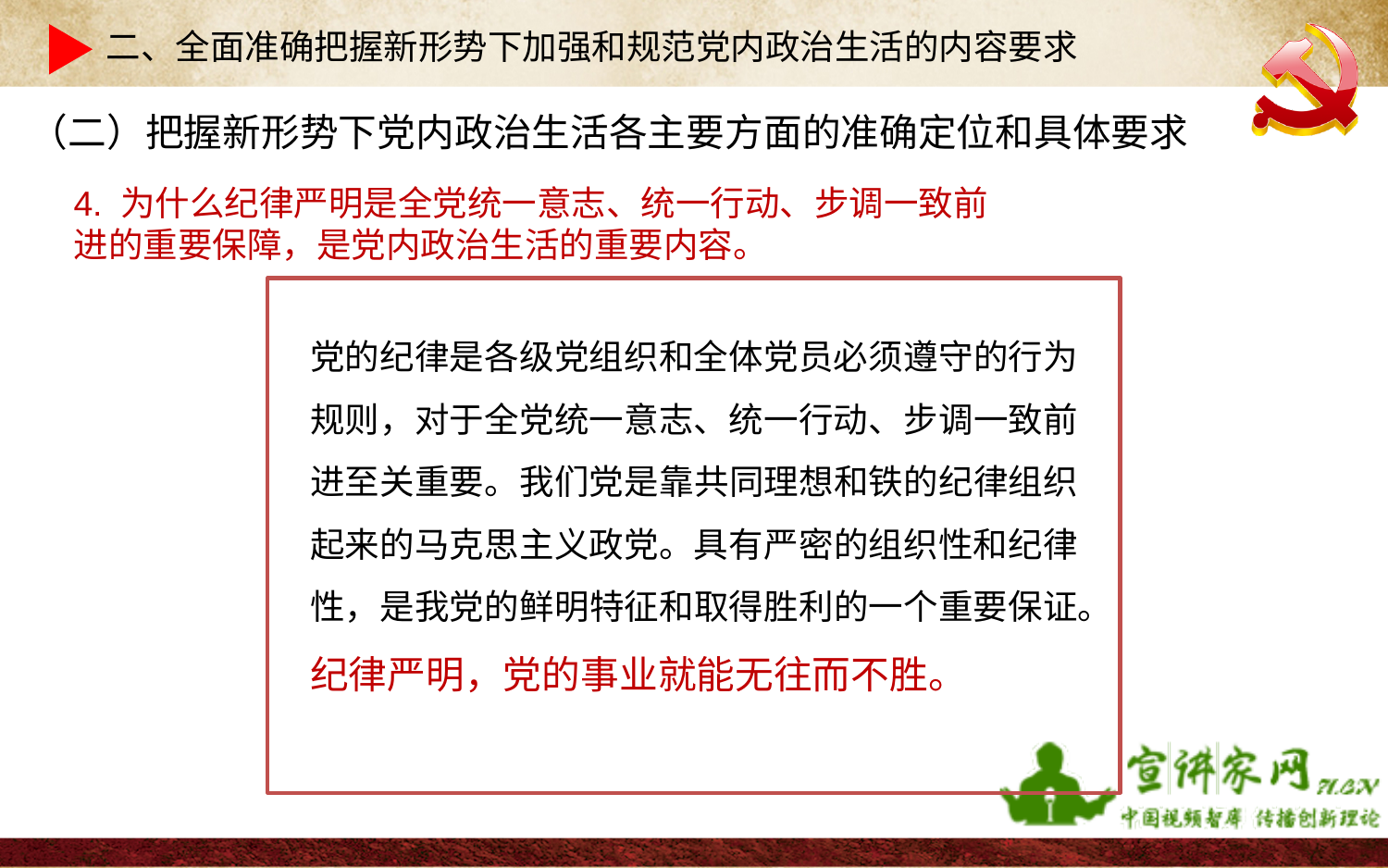

二、全面准确把握新形势下加强和规范党内政治生活的内容要求
（二）把握新形势下党内政治生活各主要方面的准确定位和具体要求
4. 为什么纪律严明是全党统一意志、统一行动、步调一致前进的重要保障，是党内政治生活的重要内容。

党的纪律是各级党组织和全体党员必须遵守的行为规则，对于全党统一意志、统一行动、步调一致前进至关重要。我们党是靠共同理想和铁的纪律组织起来的马克思主义政党。具有严密的组织性和纪律性，是我党的鲜明特征和取得胜利的一个重要保证。纪律严明，党的事业就能无往而不胜。